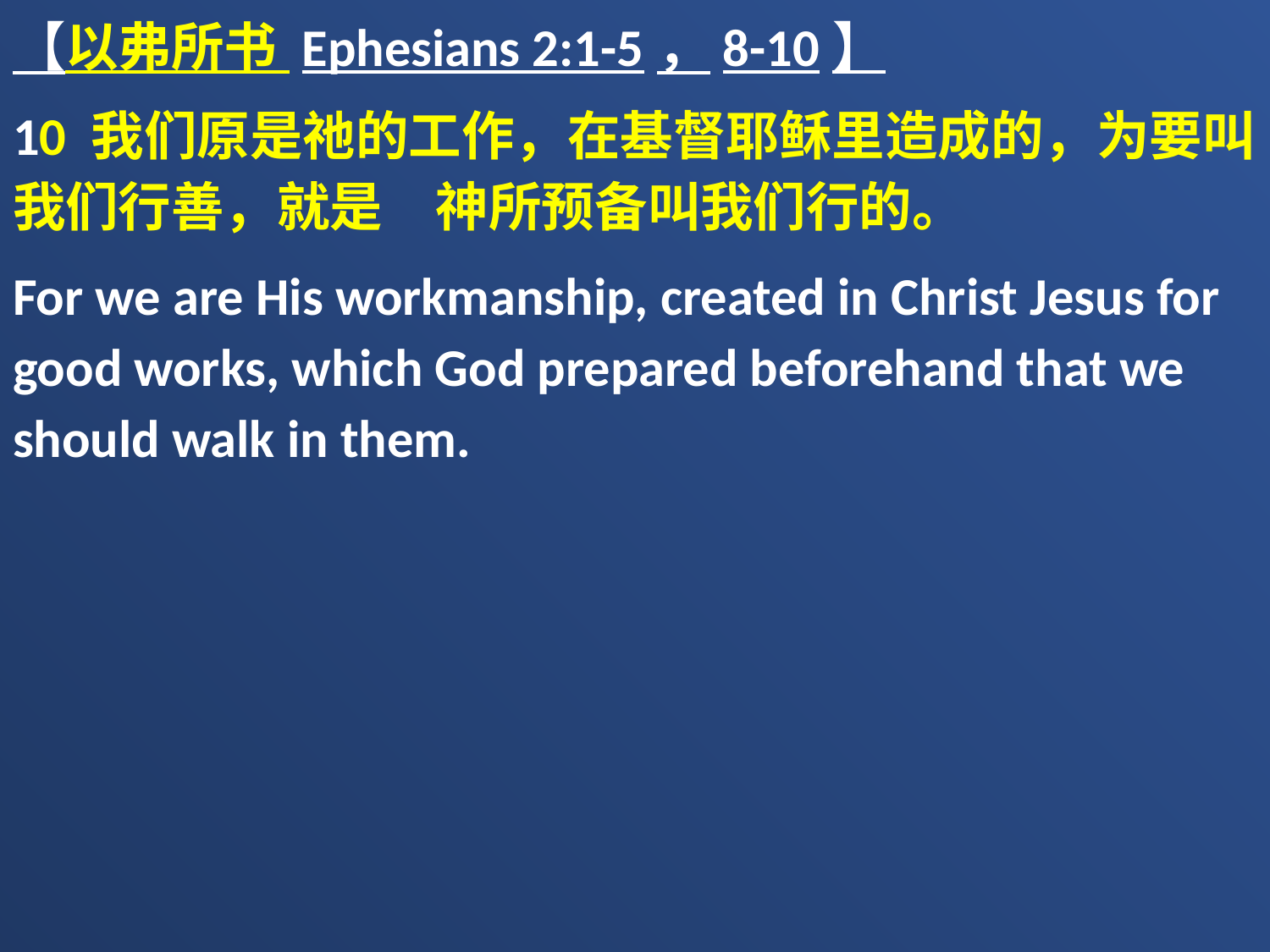

【以弗所书 Ephesians 2:1-5，8-10】
10 我们原是祂的工作，在基督耶稣里造成的，为要叫我们行善，就是　神所预备叫我们行的。
For we are His workmanship, created in Christ Jesus for good works, which God prepared beforehand that we should walk in them.